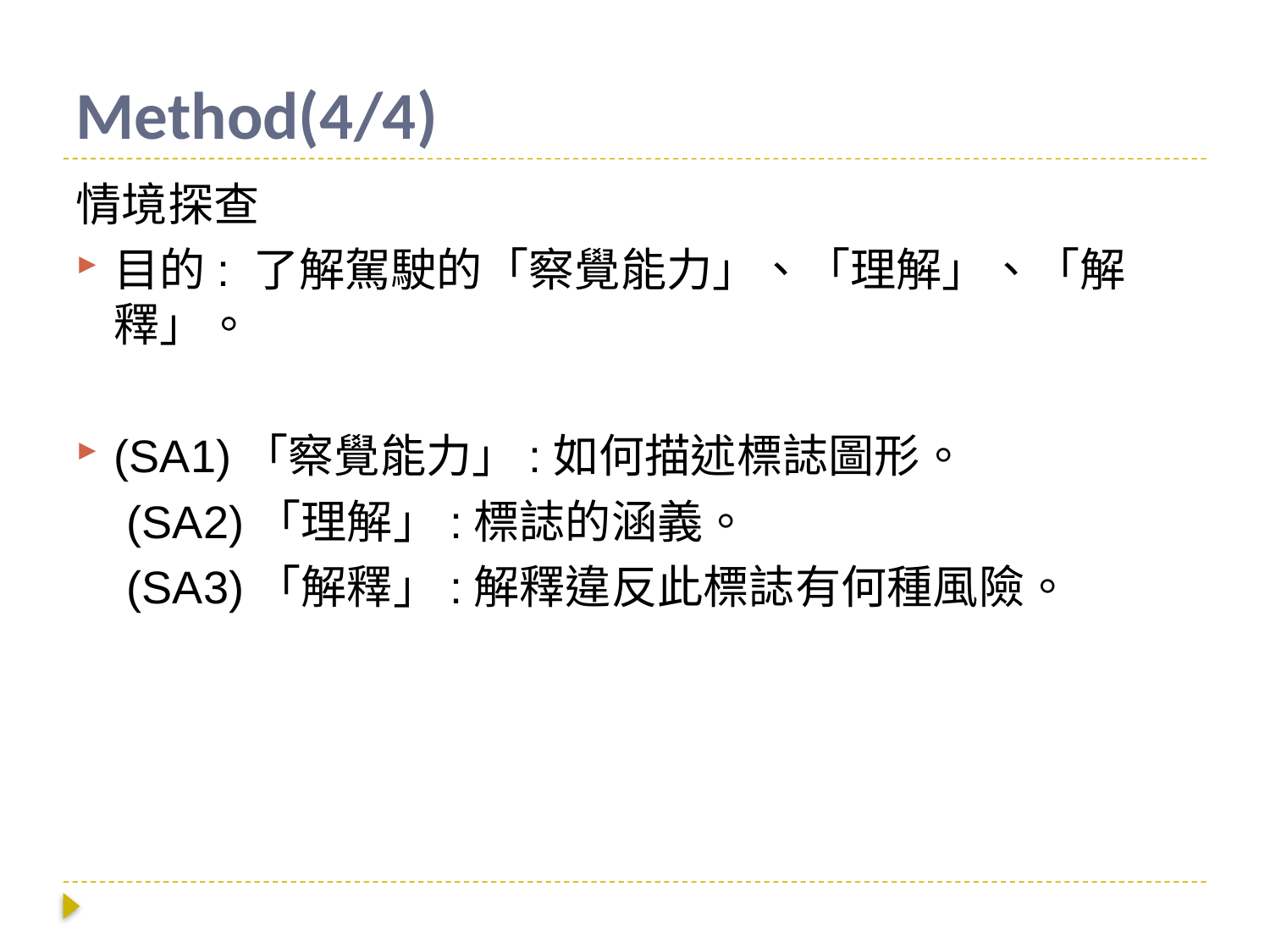

# Method(4/4)
情境探查
目的: 了解駕駛的「察覺能力」、「理解」、「解釋」。

(SA1)「察覺能力」:如何描述標誌圖形。
    (SA2)「理解」:標誌的涵義。
    (SA3)「解釋」:解釋違反此標誌有何種風險。